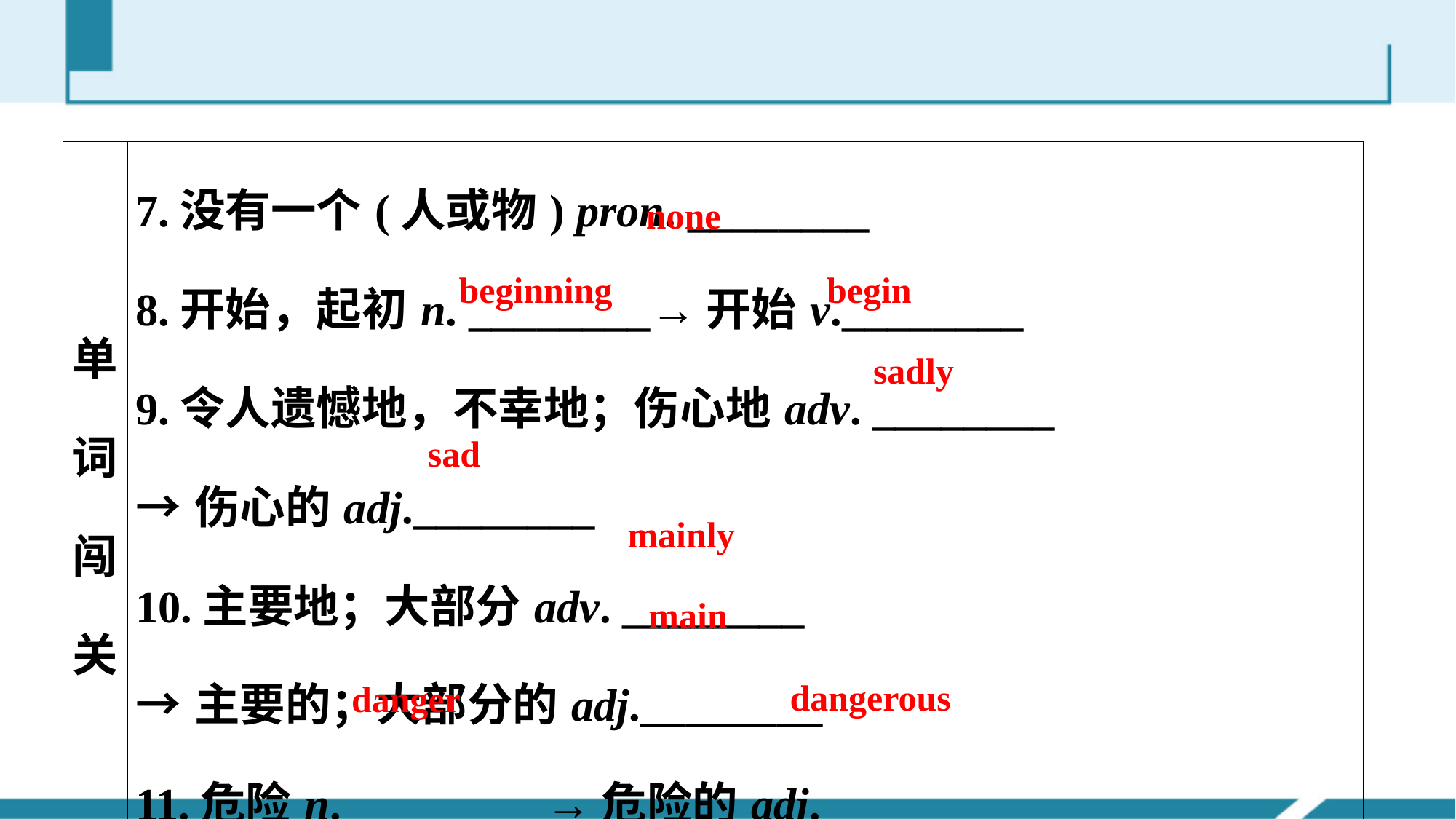

| 单词闯关 | 7.没有一个(人或物) pron. \_\_\_\_\_\_\_\_ 8.开始，起初n. \_\_\_\_\_\_\_\_→开始v.\_\_\_\_\_\_\_\_ 9.令人遗憾地，不幸地；伤心地adv. \_\_\_\_\_\_\_\_ →伤心的adj.\_\_\_\_\_\_\_\_ 10.主要地；大部分adv. \_\_\_\_\_\_\_\_ →主要的；大部分的adj.\_\_\_\_\_\_\_\_ 11.危险n. \_\_\_\_\_\_\_\_ →危险的adj.\_\_\_\_\_\_\_\_\_\_ |
| --- | --- |
none
begin
beginning
sadly
sad
mainly
main
dangerous
danger